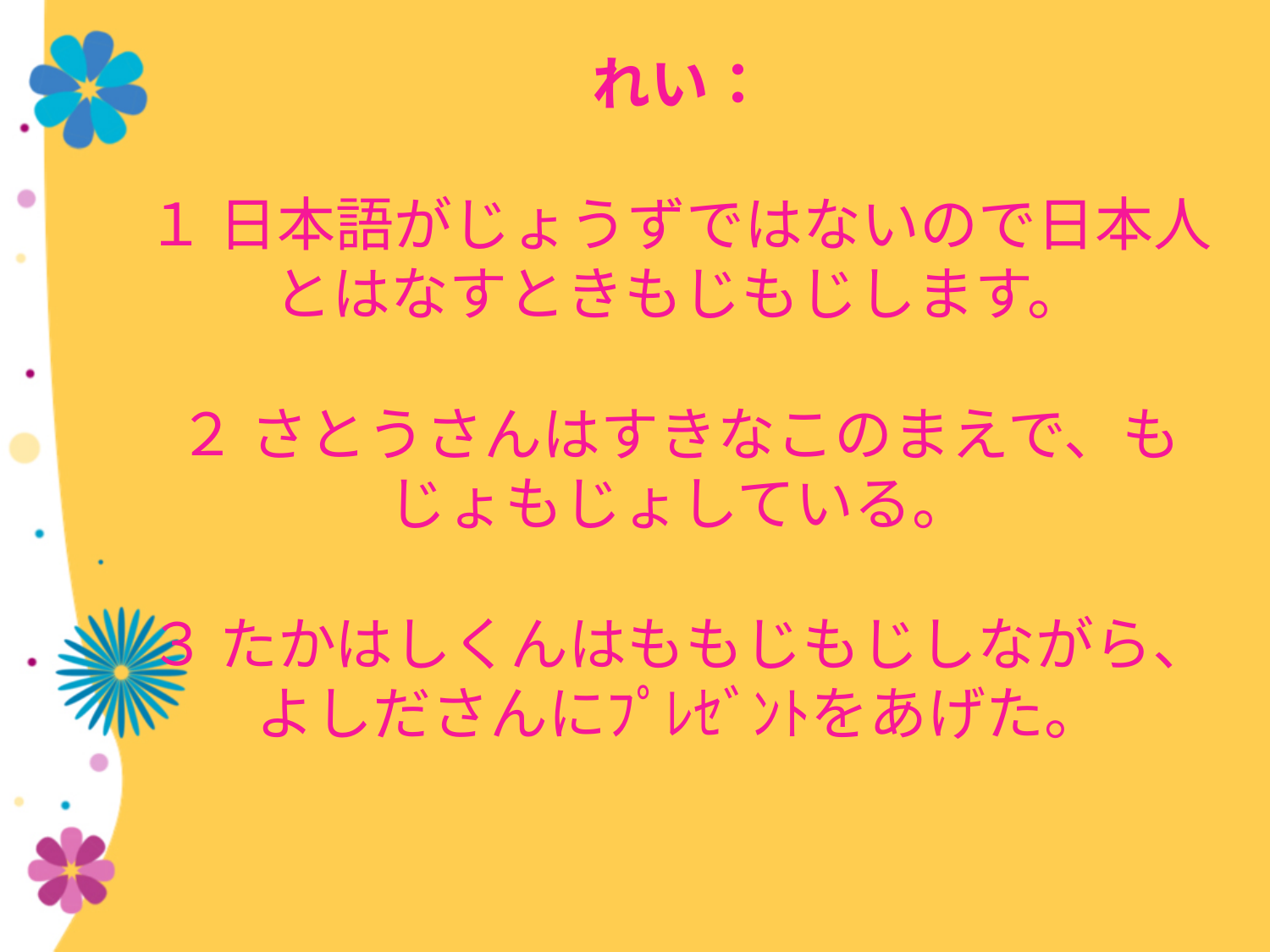

# れい： １ 日本語がじょうずではないので日本人とはなすときもじもじします。 ２ さとうさんはすきなこのまえで、もじょもじょしている。 ３ たかはしくんはももじもじしながら、よしださんにﾌﾟﾚｾﾞﾝﾄをあげた。